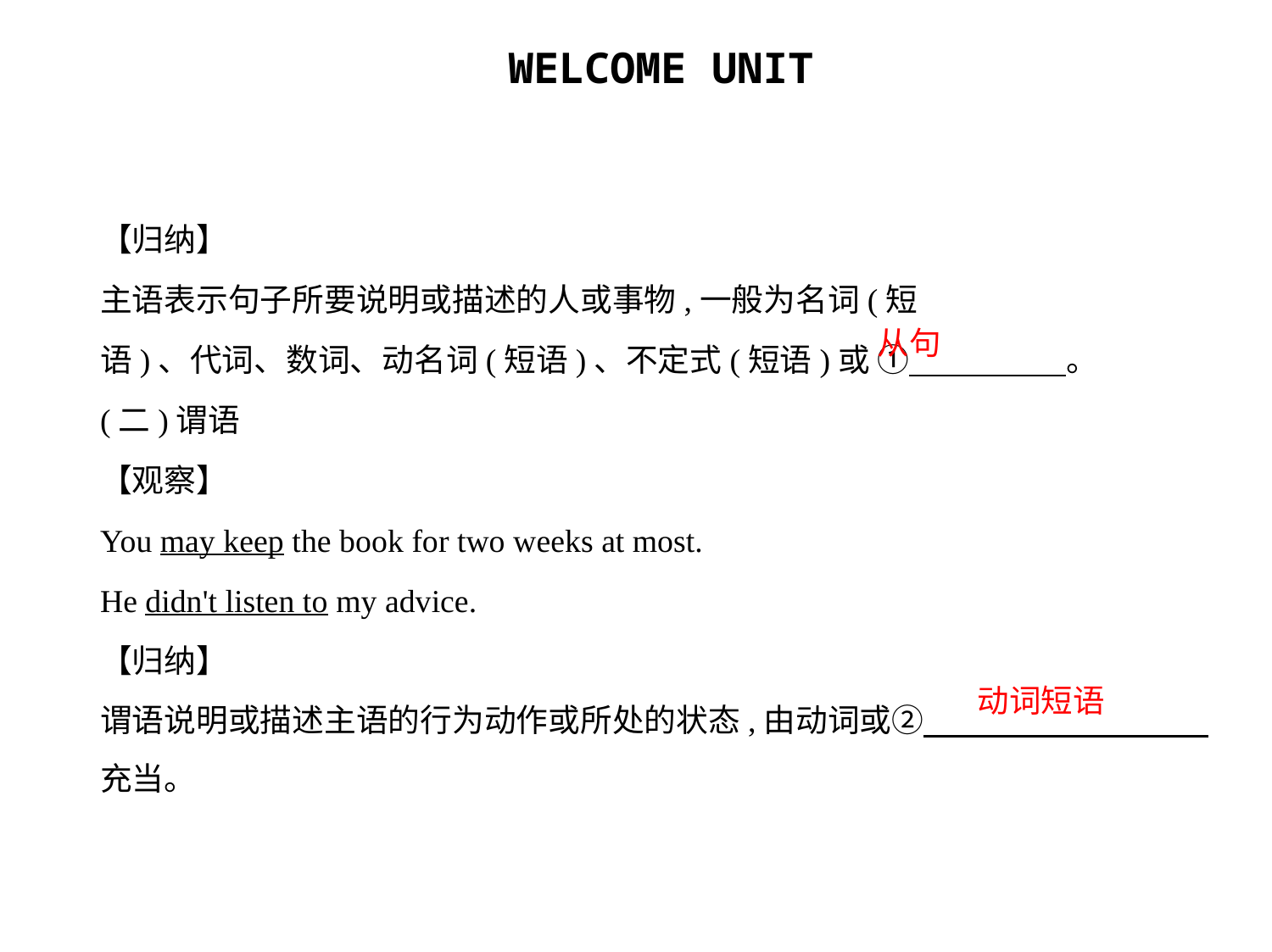

【归纳】
主语表示句子所要说明或描述的人或事物,一般为名词(短
语)、代词、数词、动名词(短语)、不定式(短语)或 ①　　　　    。
(二)谓语
【观察】
You may keep the book for two weeks at most.
He didn't listen to my advice.
【归纳】
谓语说明或描述主语的行为动作或所处的状态,由动词或②　　　　　　　　    
充当。
从句
动词短语